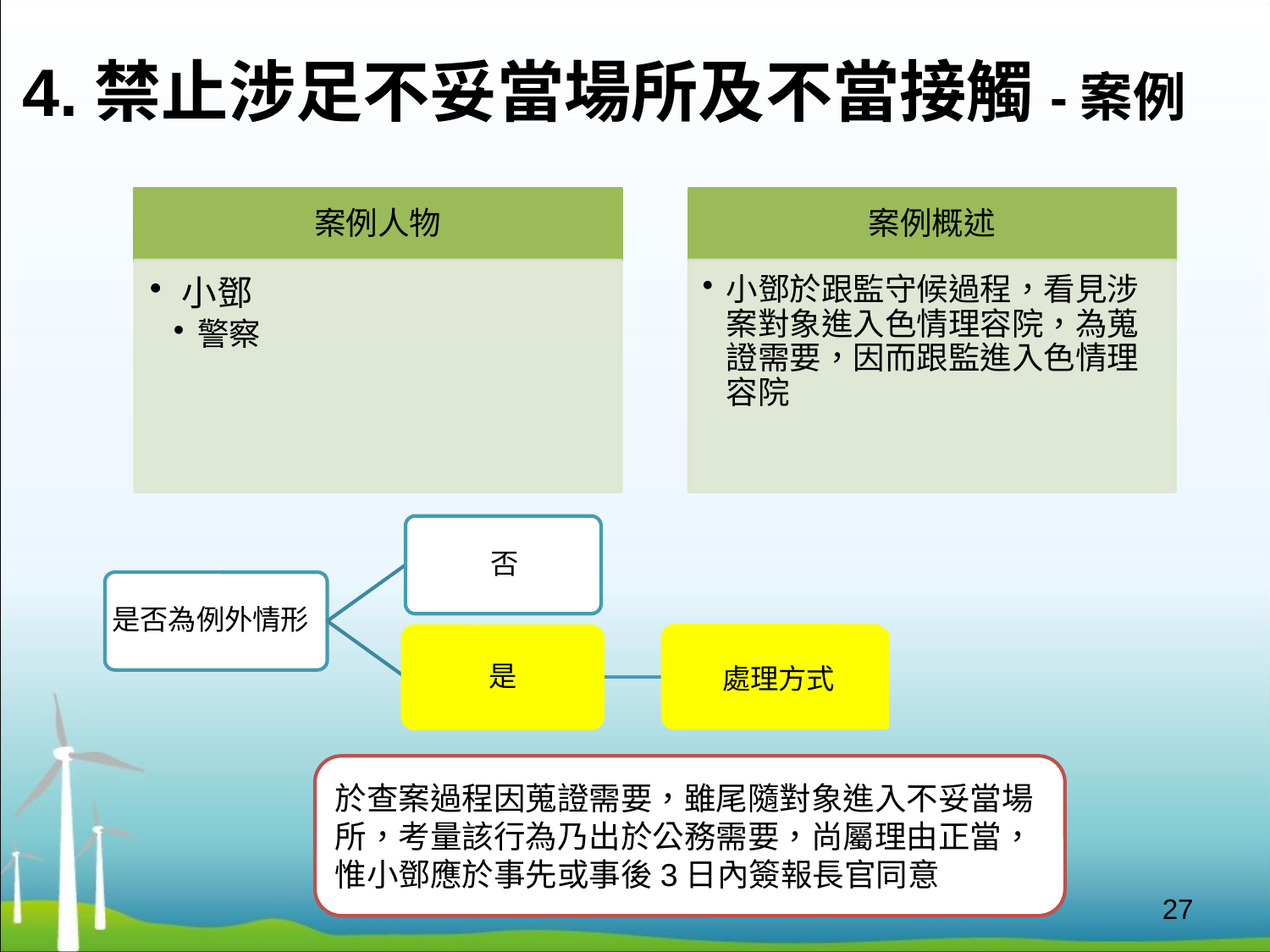

4.禁止涉足不妥當場所及不當接觸-案例
案例人物
小鄧
警察
案例概述
小鄧於跟監守候過程，看見涉案對象進入色情理容院，為蒐證需要，因而跟監進入色情理容院
是否為例外情形

否

是

處理方式

處理方式

是
於查案過程因蒐證需要，雖尾隨對象進入不妥當場所，考量該行為乃出於公務需要，尚屬理由正當，惟小鄧應於事先或事後3日內簽報長官同意
27